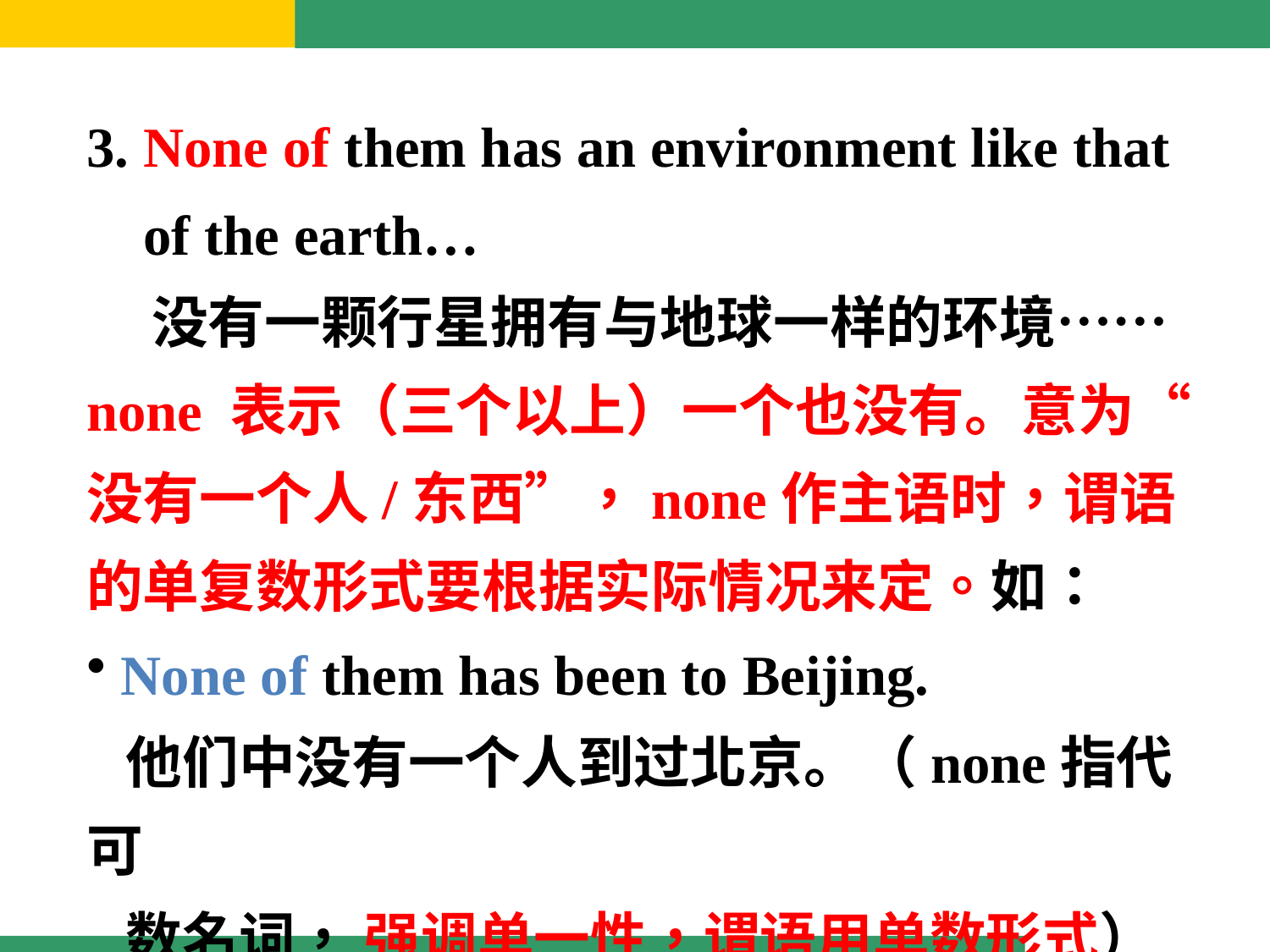

3. None of them has an environment like that
    of the earth…
    没有一颗行星拥有与地球一样的环境……
none 表示（三个以上）一个也没有。意为“没有一个人/东西”，none作主语时，谓语的单复数形式要根据实际情况来定。如：
 None of them has been to Beijing.
  他们中没有一个人到过北京。（none指代可
  数名词， 强调单一性，谓语用单数形式）